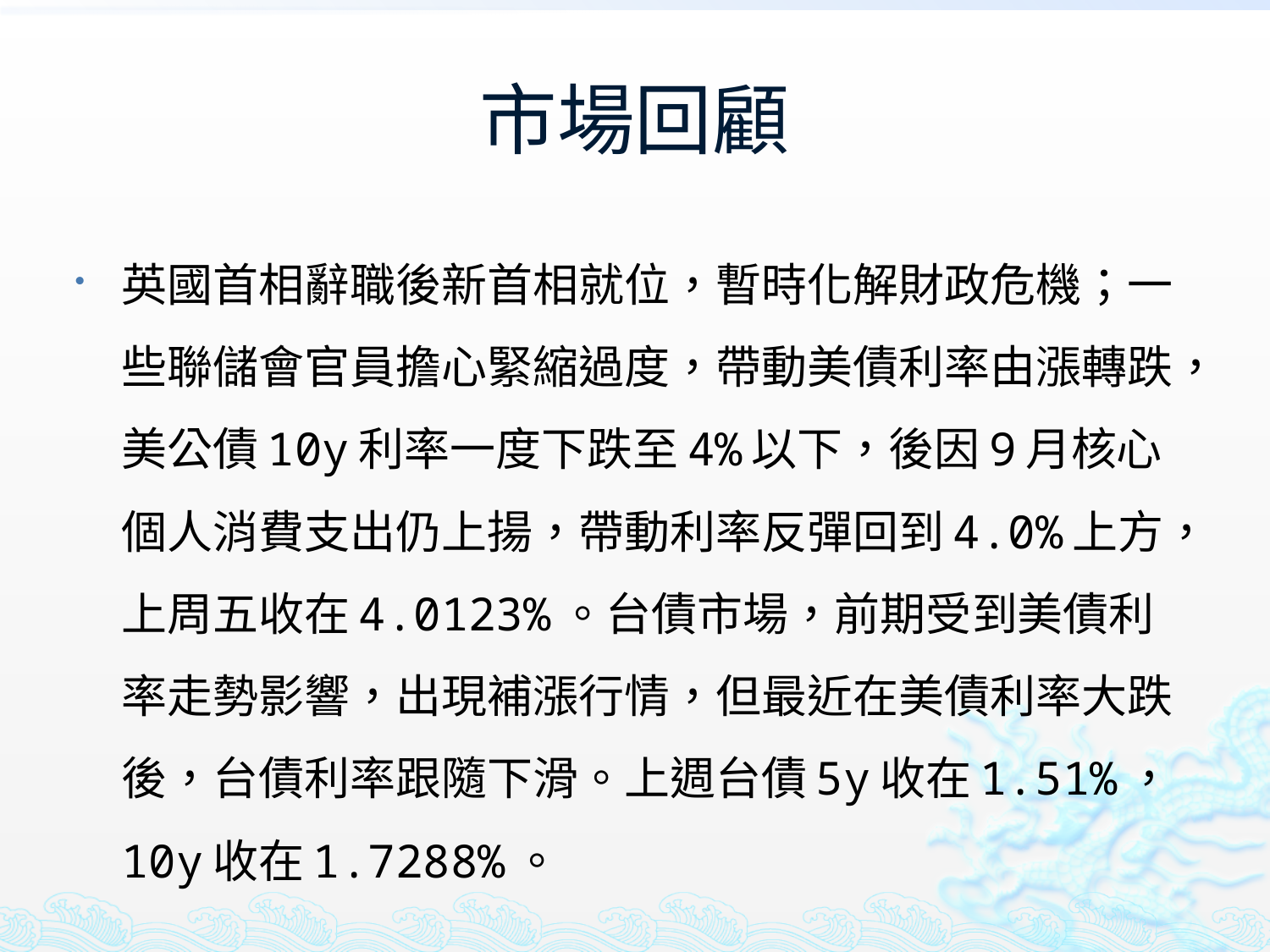

# 市場回顧
英國首相辭職後新首相就位，暫時化解財政危機；一些聯儲會官員擔心緊縮過度，帶動美債利率由漲轉跌，美公債10y利率一度下跌至4%以下，後因9月核心個人消費支出仍上揚，帶動利率反彈回到4.0%上方，上周五收在4.0123%。台債市場，前期受到美債利率走勢影響，出現補漲行情，但最近在美債利率大跌後，台債利率跟隨下滑。上週台債5y收在1.51%，10y收在1.7288%。